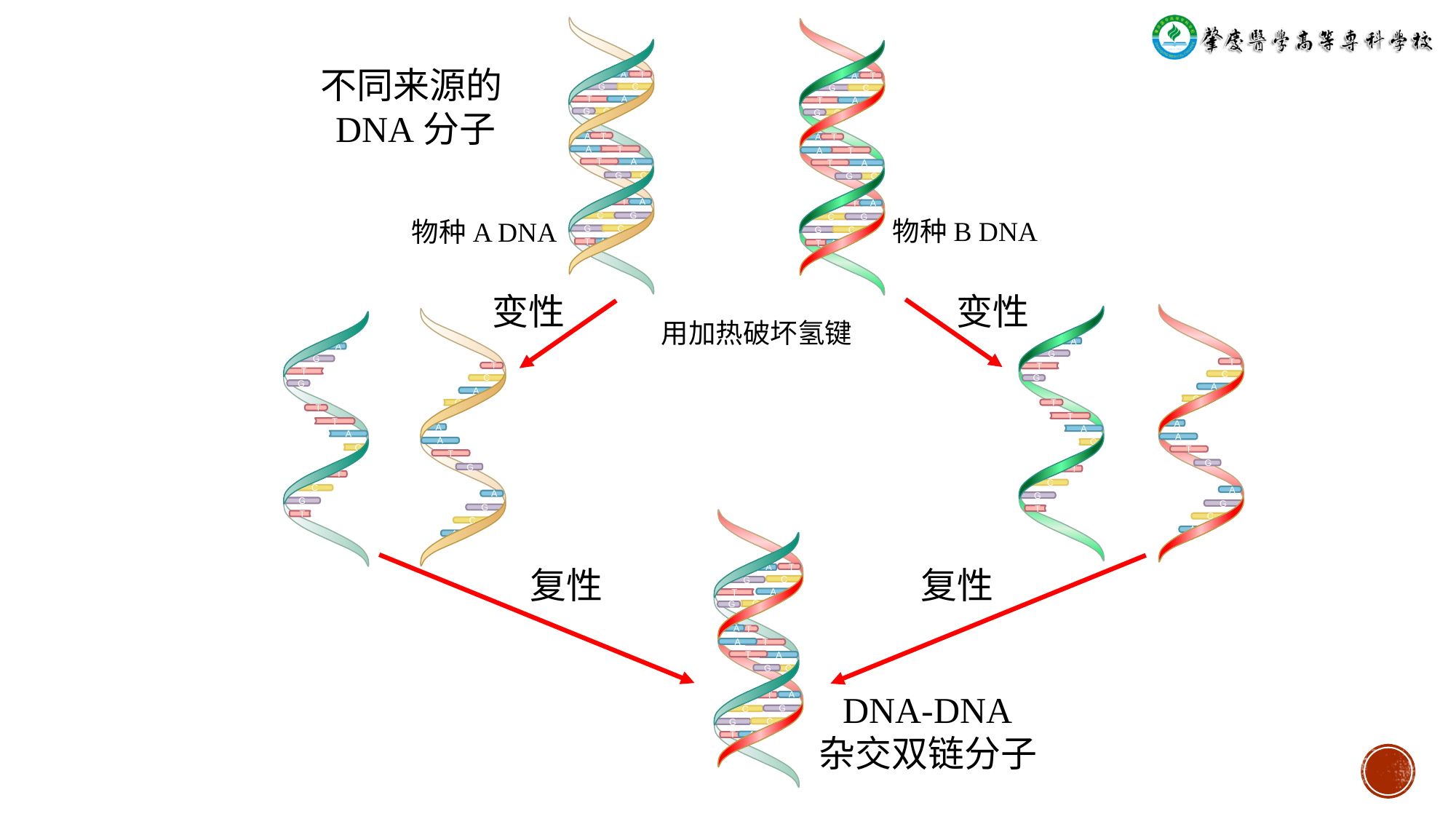

不同来源的DNA分子
A
T

A
T

C
G
C
G

T
A
T
A
G
C
G
C
A
T
A
T

A
T
A
T

T
A
T
A
C
G
C
G
T
A

T
A

物种B DNA
物种A DNA
G
C
G
C

C
G
C
G
T
A
T
A
变性
变性

T

C
A
C
A

A
T
G
A

G
C
A
用加热破坏氢键
A
A
G
G
T

T

T
C
G
G
A
C
T
T
T
T
A

A

A
A
C
C
T
G
T
T
C
C

A

G
G

G
T
T
C

A
复性
复性
T

A
C
G

A
T
C
G
A
T

A
T

T
A
G
C
DNA-DNA
杂交双链分子
A

T
G
C

C
G
A
T